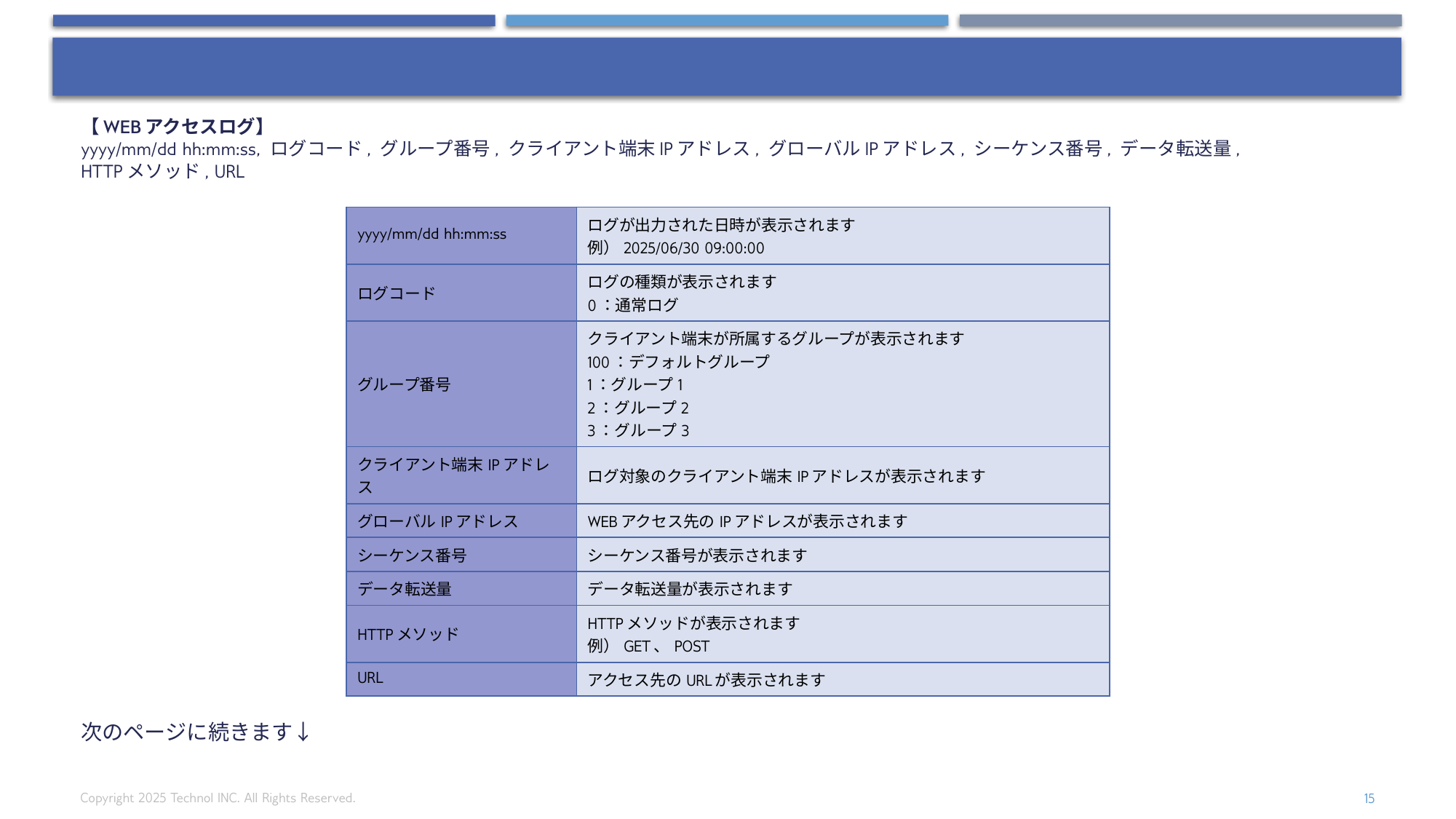

#
【WEBアクセスログ】
yyyy/mm/dd hh:mm:ss, ログコード, グループ番号, クライアント端末IPアドレス, グローバルIPアドレス, シーケンス番号, データ転送量,
HTTPメソッド, URL
| yyyy/mm/dd hh:mm:ss | ログが出力された日時が表示されます　 例）2025/06/30 09:00:00 |
| --- | --- |
| ログコード | ログの種類が表示されます 0：通常ログ |
| グループ番号 | クライアント端末が所属するグループが表示されます 100：デフォルトグループ 1：グループ1 2：グループ2 3：グループ3 |
| クライアント端末IPアドレス | ログ対象のクライアント端末IPアドレスが表示されます |
| グローバルIPアドレス | WEBアクセス先のIPアドレスが表示されます |
| シーケンス番号 | シーケンス番号が表示されます |
| データ転送量 | データ転送量が表示されます |
| HTTPメソッド | HTTPメソッドが表示されます 例）GET、POST |
| URL | アクセス先のURLが表示されます |
次のページに続きます↓
Copyright 2025 Technol INC. All Rights Reserved.
15